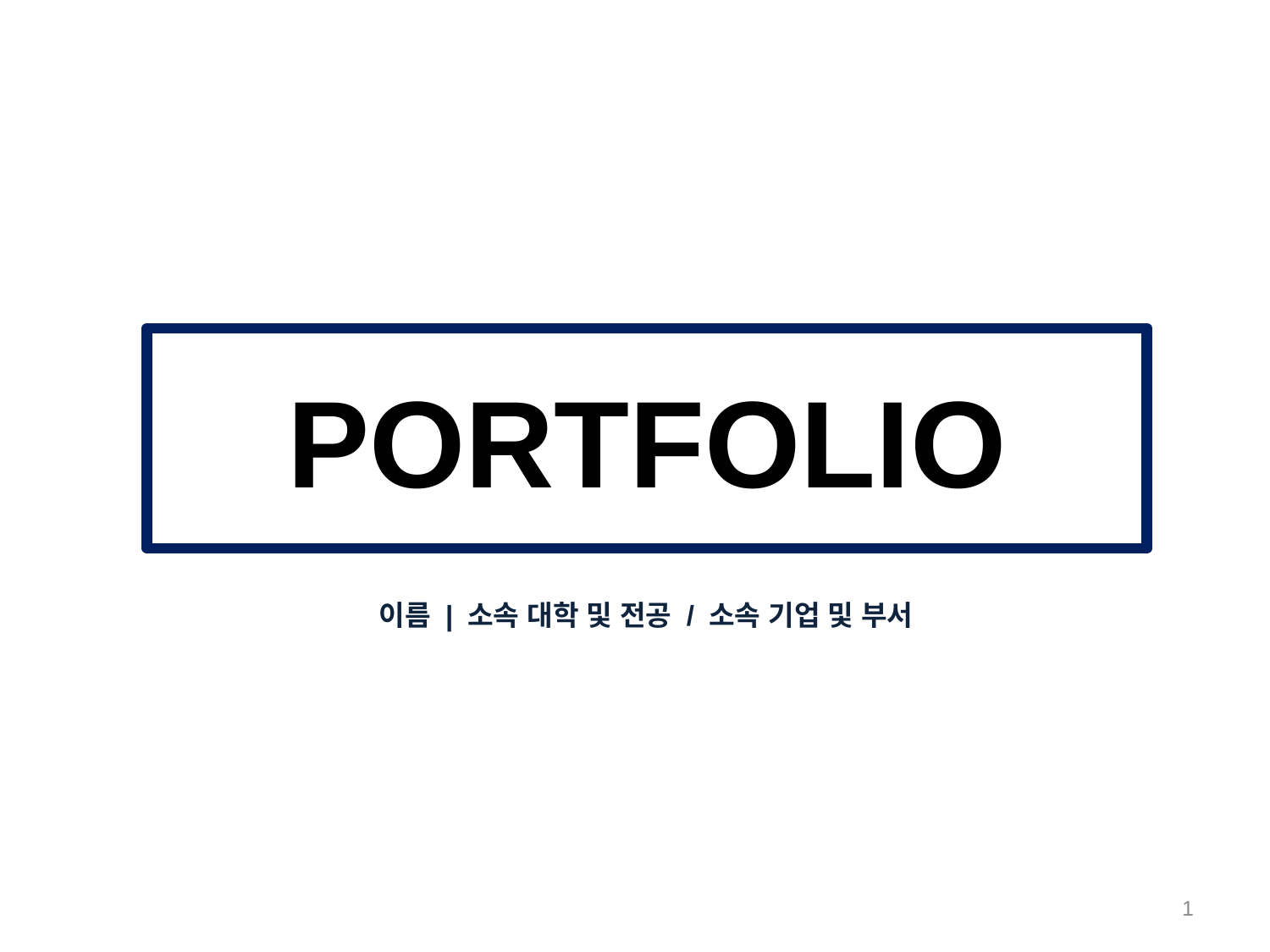

PORTFOLIO

이름 | 소속 대학 및 전공 / 소속 기업 및 부서

1